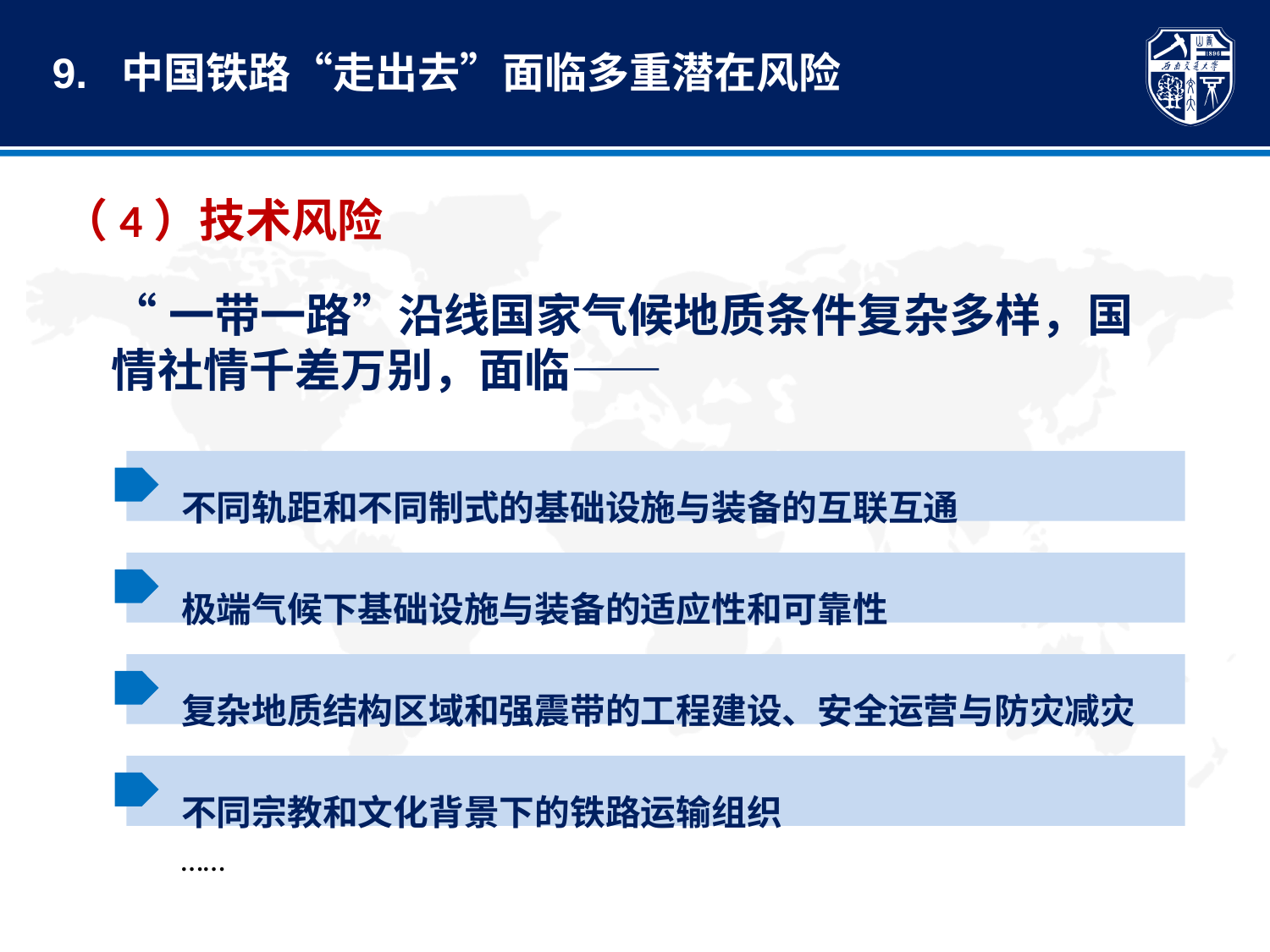

9.  中国铁路“走出去”面临多重潜在风险
（4）技术风险
“一带一路”沿线国家气候地质条件复杂多样，国情社情千差万别，面临——
不同轨距和不同制式的基础设施与装备的互联互通
极端气候下基础设施与装备的适应性和可靠性
复杂地质结构区域和强震带的工程建设、安全运营与防灾减灾
不同宗教和文化背景下的铁路运输组织

……